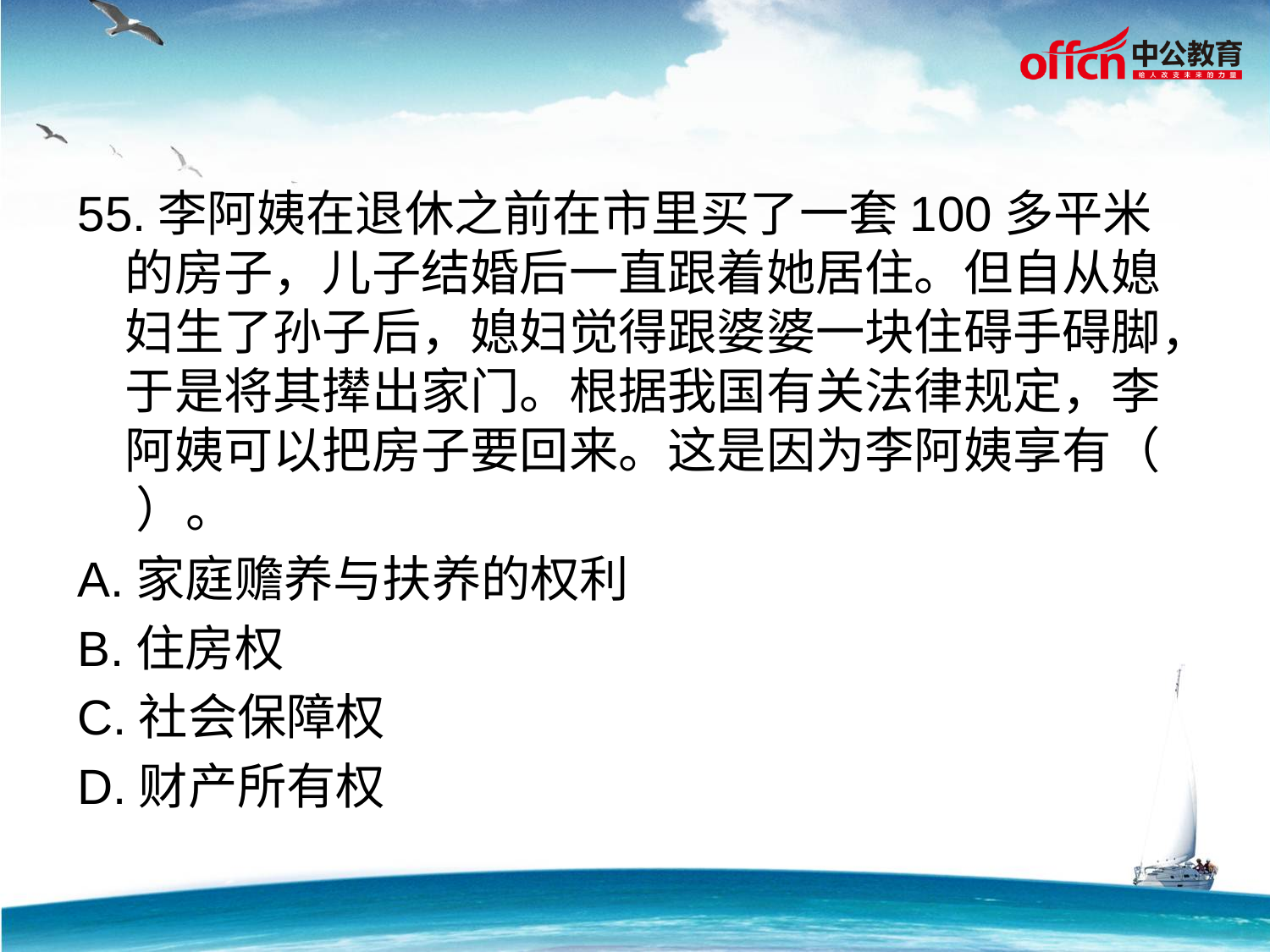

55.李阿姨在退休之前在市里买了一套100多平米的房子，儿子结婚后一直跟着她居住。但自从媳妇生了孙子后，媳妇觉得跟婆婆一块住碍手碍脚，于是将其撵出家门。根据我国有关法律规定，李阿姨可以把房子要回来。这是因为李阿姨享有（   ）。
A.家庭赡养与扶养的权利
B.住房权
C.社会保障权
D.财产所有权